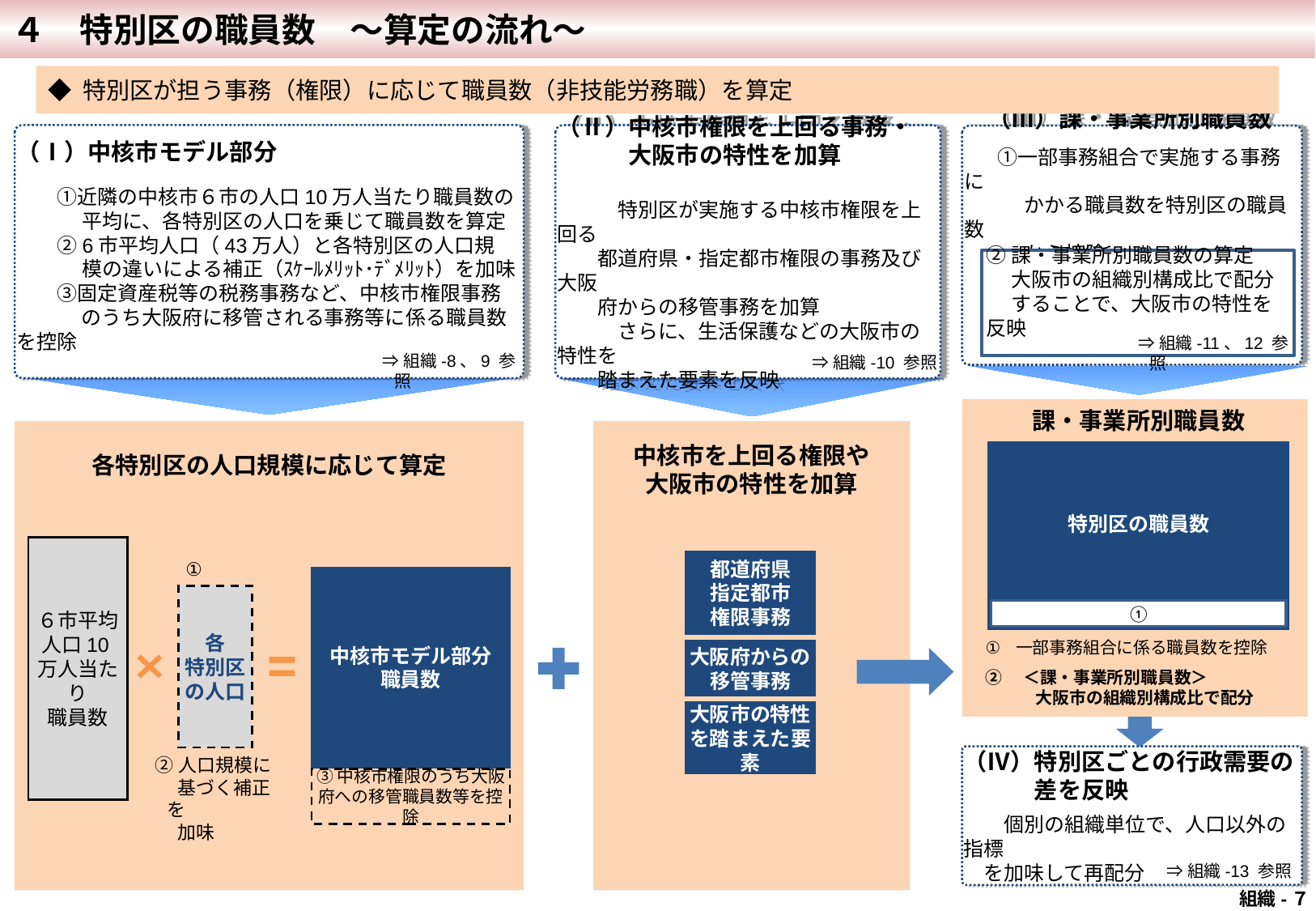

４　特別区の職員数　～算定の流れ～
◆ 特別区が担う事務（権限）に応じて職員数（非技能労務職）を算定
（Ⅰ）中核市モデル部分

　　①近隣の中核市６市の人口10万人当たり職員数の
　　　 平均に、各特別区の人口を乗じて職員数を算定
　　②6市平均人口（43万人）と各特別区の人口規
　　 　模の違いによる補正（ｽｹｰﾙﾒﾘｯﾄ･ﾃﾞﾒﾘｯﾄ）を加味
　　③固定資産税等の税務事務など、中核市権限事務
　　 　のうち大阪府に移管される事務等に係る職員数を控除

（Ⅱ）中核市権限を上回る事務・
　　　大阪市の特性を加算

　　　特別区が実施する中核市権限を上回る
　　都道府県・指定都市権限の事務及び大阪
　　府からの移管事務を加算
　　　さらに、生活保護などの大阪市の特性を
　　踏まえた要素を反映
（Ⅲ）課・事業所別職員数

　　①一部事務組合で実施する事務に
　　　かかる職員数を特別区の職員数
　　　から控除

②課・事業所別職員数の算定
　 大阪市の組織別構成比で配分
　 することで、大阪市の特性を反映

⇒組織-11、12 参照
⇒組織-8、9 参照
⇒組織-10 参照

課・事業所別職員数

中核市を上回る権限や
大阪市の特性を加算
特別区の職員数

各特別区の人口規模に応じて算定
６市平均
人口10万人当たり
職員数
都道府県
指定都市
権限事務
①
中核市モデル部分
職員数
各
特別区の人口
①
一部事務組合に係る職員数を控除

②　＜課・事業所別職員数＞
　　　大阪市の組織別構成比で配分

大阪府からの
移管事務

大阪市の特性を踏まえた要素

（Ⅳ）特別区ごとの行政需要の
　　　差を反映

　　個別の組織単位で、人口以外の指標
　を加味して再配分
②人口規模に
　 基づく補正を
　 加味
③中核市権限のうち大阪府への移管職員数等を控除
⇒組織-13 参照
 組織-７